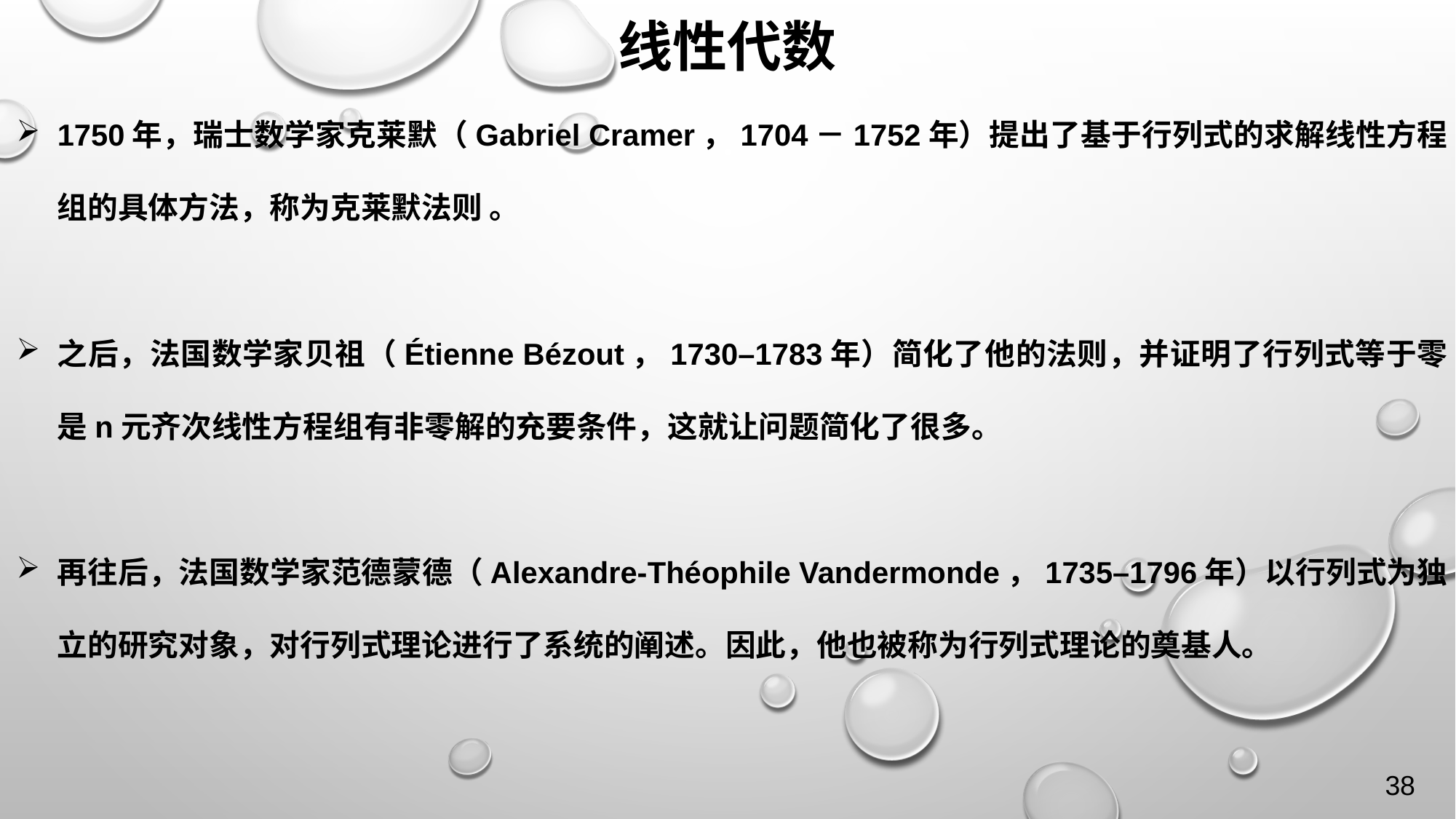

线性代数
1750年，瑞士数学家克莱默（Gabriel Cramer，1704－1752年）提出了基于行列式的求解线性方程组的具体方法，称为克莱默法则 。

之后，法国数学家贝祖（Étienne Bézout，1730–1783年）简化了他的法则，并证明了行列式等于零是n元齐次线性方程组有非零解的充要条件，这就让问题简化了很多。

再往后，法国数学家范德蒙德（Alexandre-Théophile Vandermonde，1735–1796年）以行列式为独立的研究对象，对行列式理论进行了系统的阐述。因此，他也被称为行列式理论的奠基人。
38